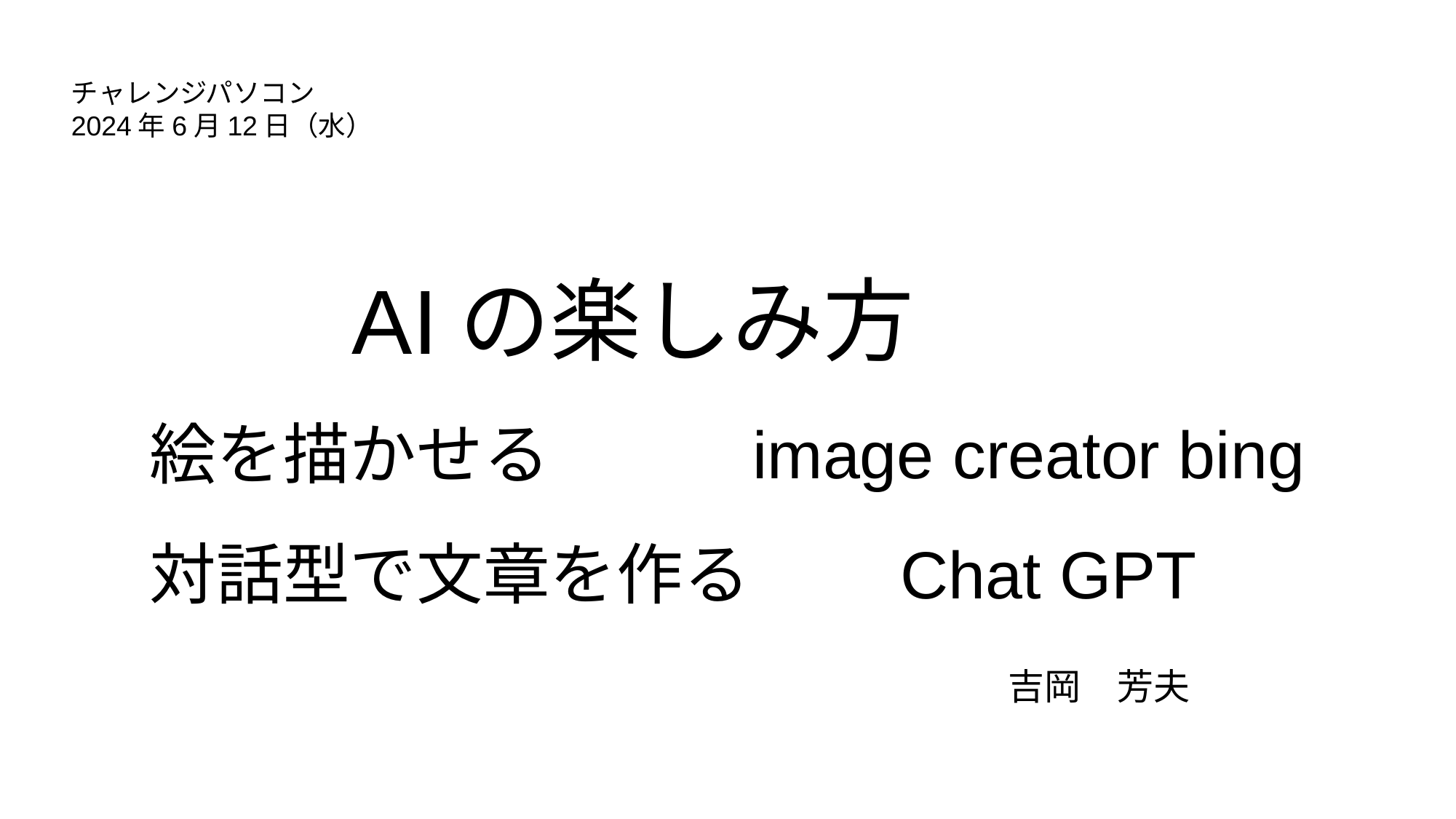

チャレンジパソコン
2024年6月12日（水）
# AIの楽しみ方 絵を描かせる        　image creator bing 対話型で文章を作る　　Chat GPT
吉岡　芳夫